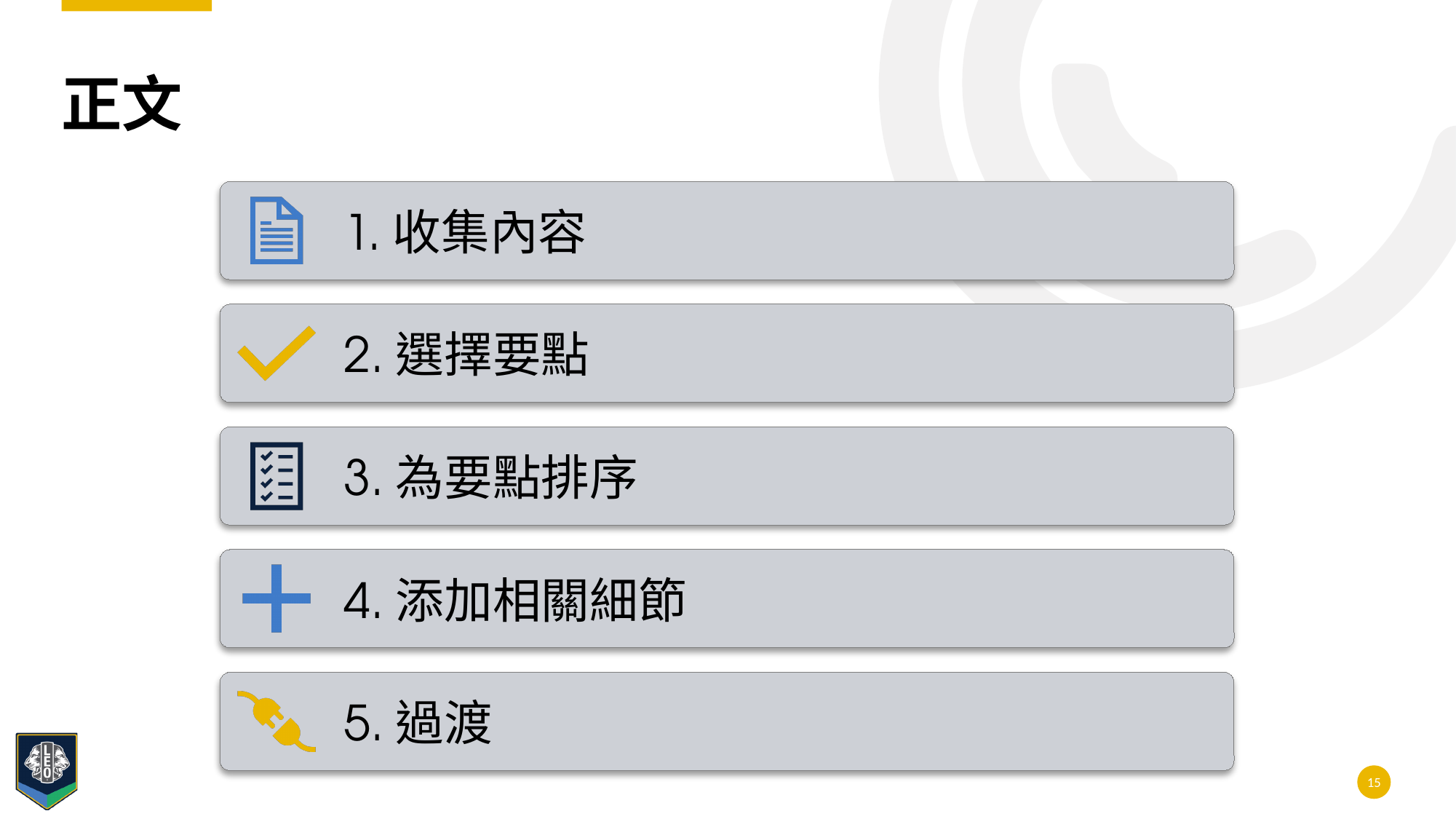

# 正文
1.收集內容
2.選擇要點
3.為要點排序
4.添加相關細節
5.過渡
15